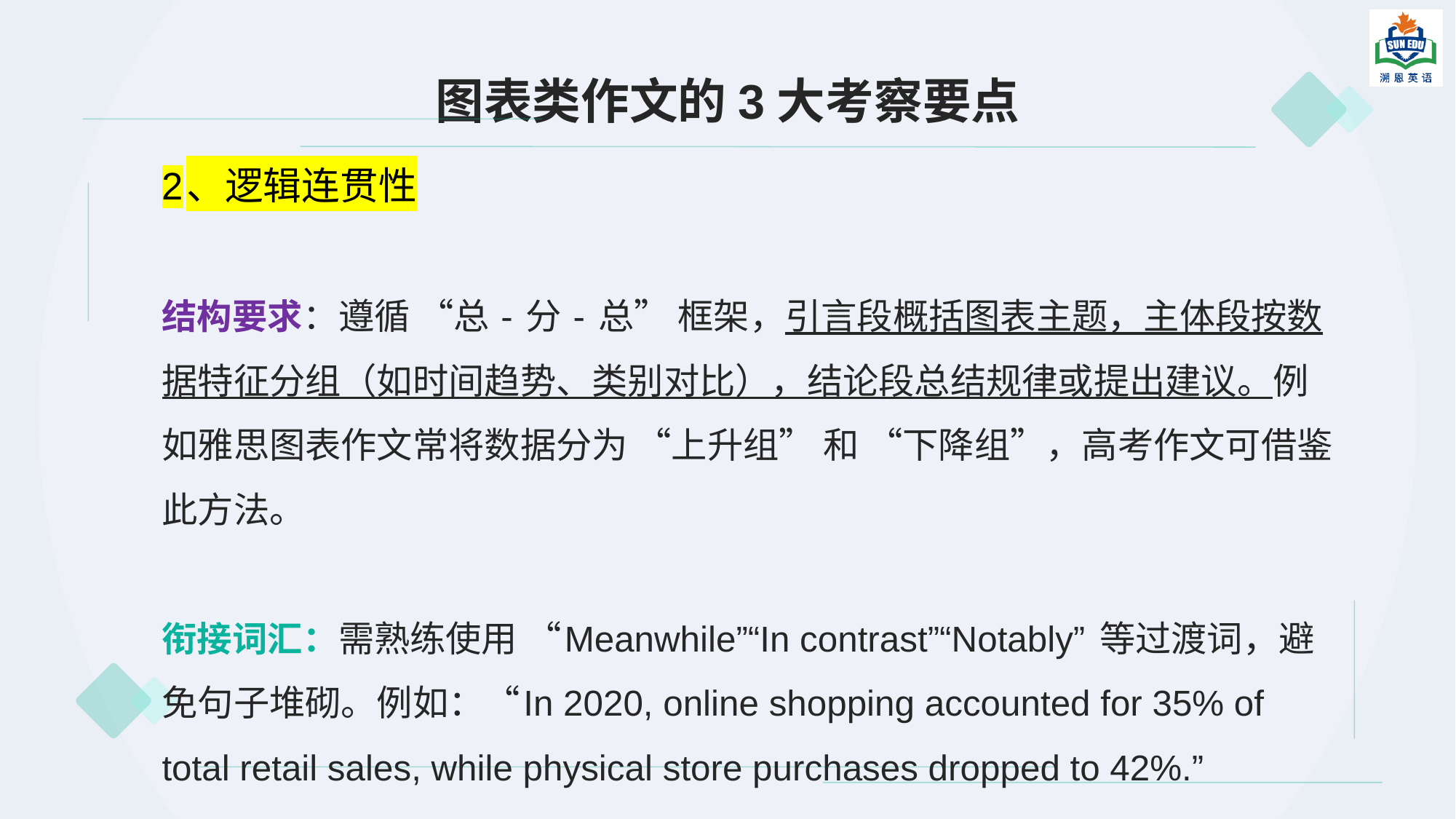

# 图表类作文的3大考察要点

2、逻辑连贯性

结构要求：遵循 “总 - 分 - 总” 框架，引言段概括图表主题，主体段按数据特征分组（如时间趋势、类别对比），结论段总结规律或提出建议。例如雅思图表作文常将数据分为 “上升组” 和 “下降组”，高考作文可借鉴此方法。

衔接词汇：需熟练使用 “Meanwhile”“In contrast”“Notably” 等过渡词，避免句子堆砌。例如：“In 2020, online shopping accounted for 35% of total retail sales, while physical store purchases dropped to 42%.”